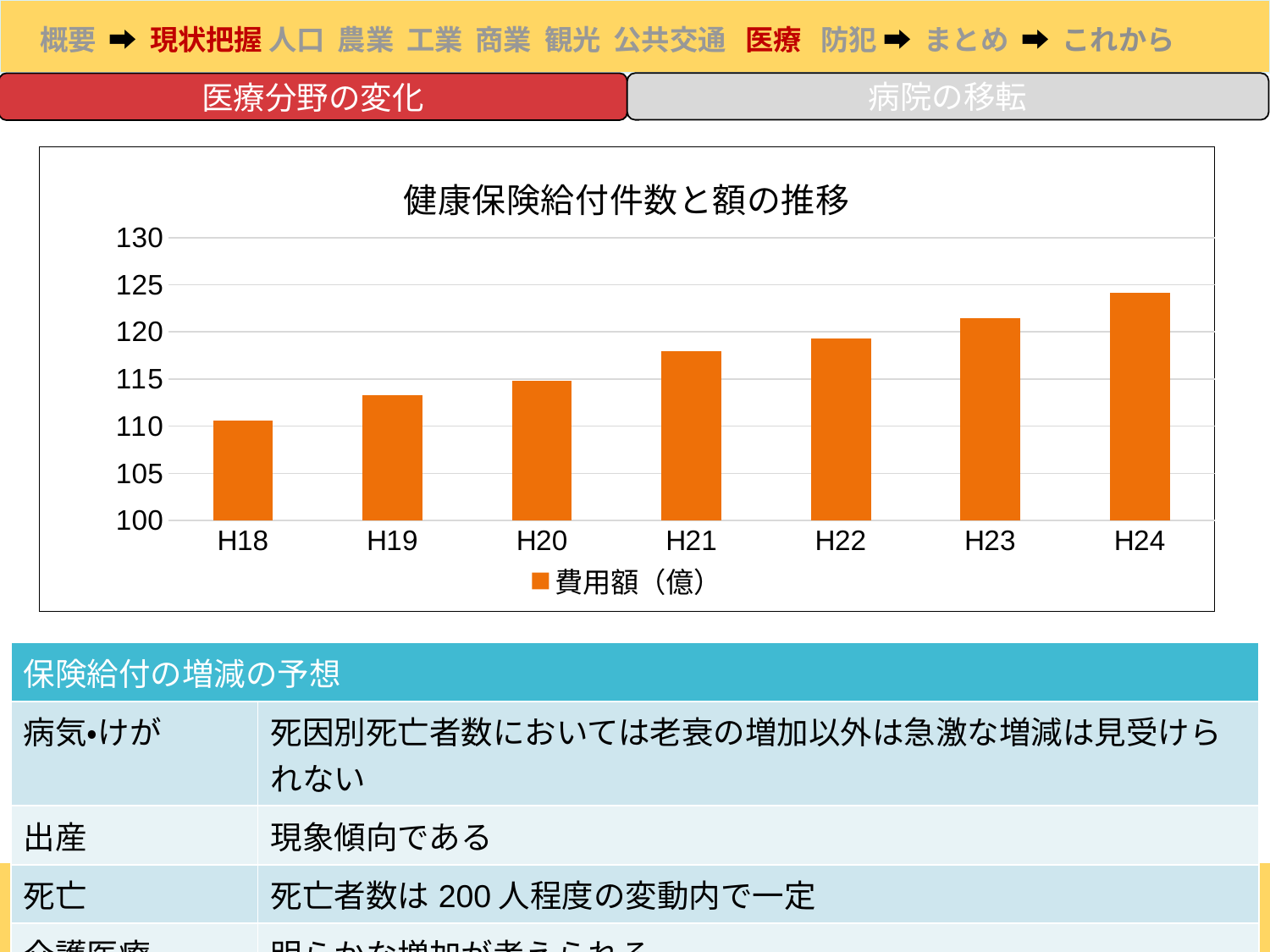

医療分野の変化
病院の移転

### Chart: 健康保険給付件数と額の推移

| Category | 費用額（億） |
|---|---|
| H18 | 110.5974419 |
| H19 | 113.29023772 |
| H20 | 114.78004738 |
| H21 | 117.92138522 |
| H22 | 119.31840378 |
| H23 | 121.484625 |
| H24 | 124.18938454 |
| 保険給付の増減の予想 |  |
| --- | --- |
| 病気・けが | 死因別死亡者数においては老衰の増加以外は急激な増減は見受けられない |
| 出産 | 現象傾向である |
| 死亡 | 死亡者数は200人程度の変動内で一定 |
| 介護医療 | 明らかな増加が考えられる |